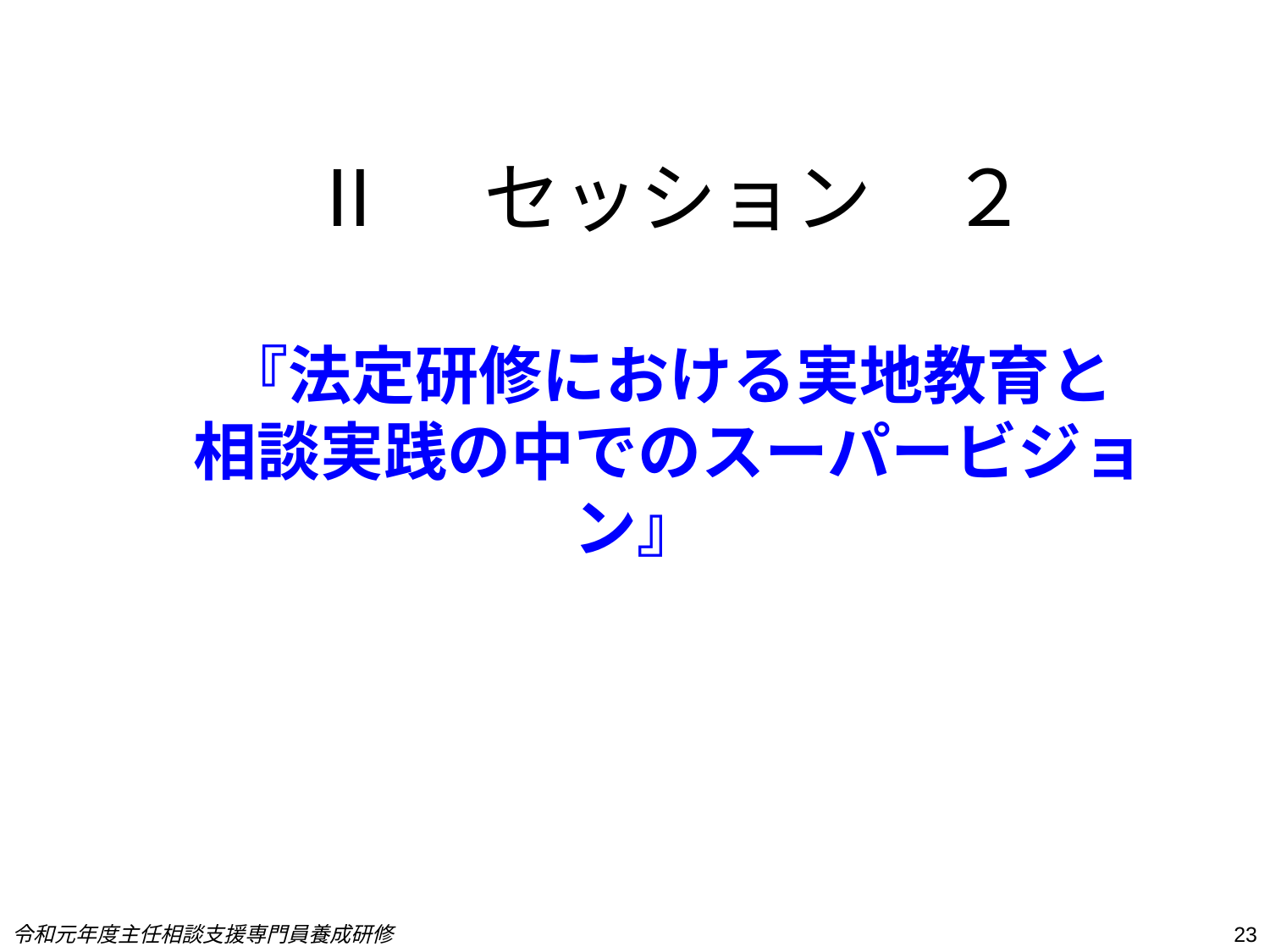

# Ⅱ　セッション　２ 『法定研修における実地教育と 相談実践の中でのスーパービジョン』
令和元年度主任相談支援専門員養成研修

23